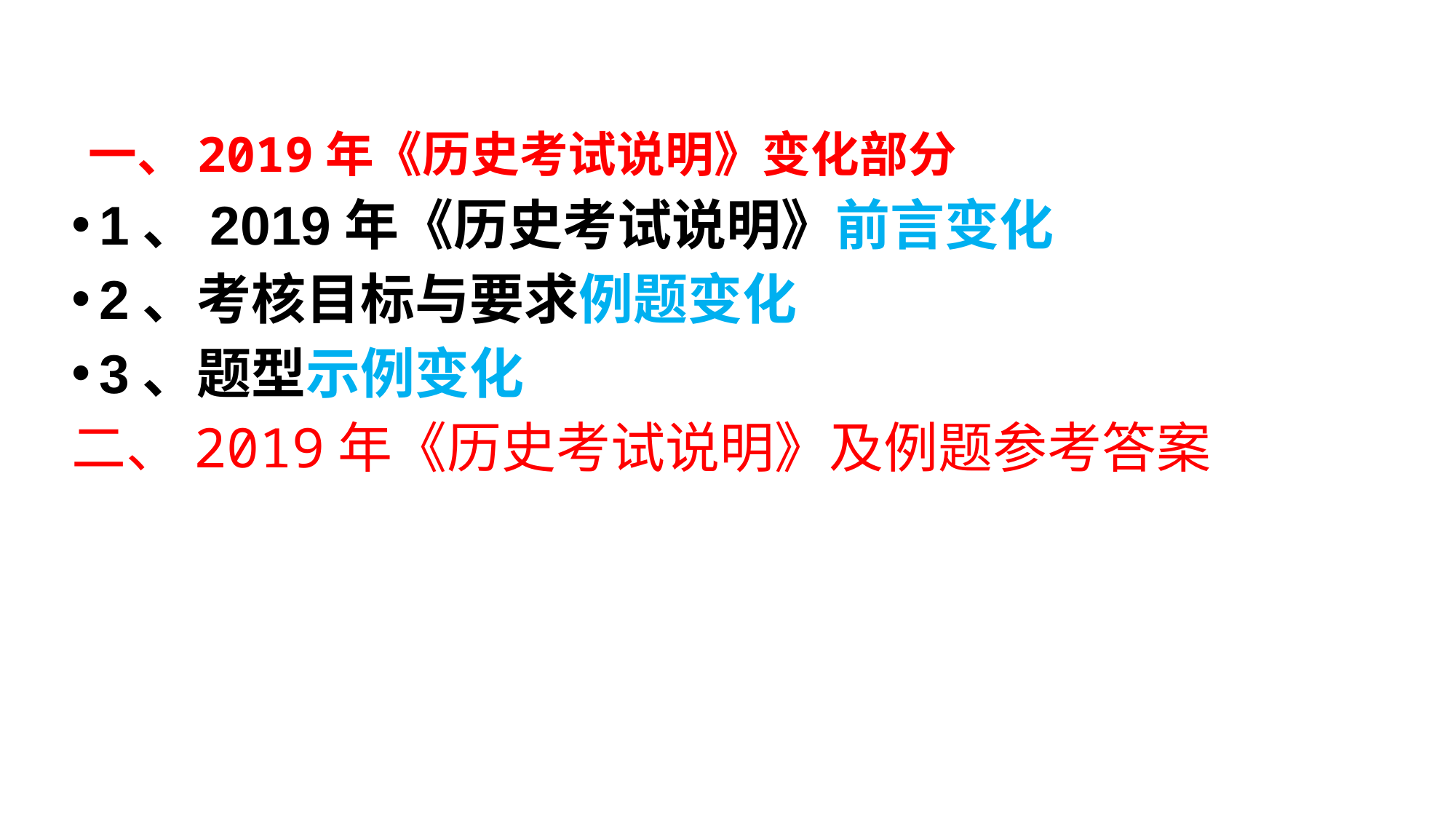

一、2019年《历史考试说明》变化部分
1、2019年《历史考试说明》前言变化
2、考核目标与要求例题变化
3、题型示例变化
二、2019年《历史考试说明》及例题参考答案